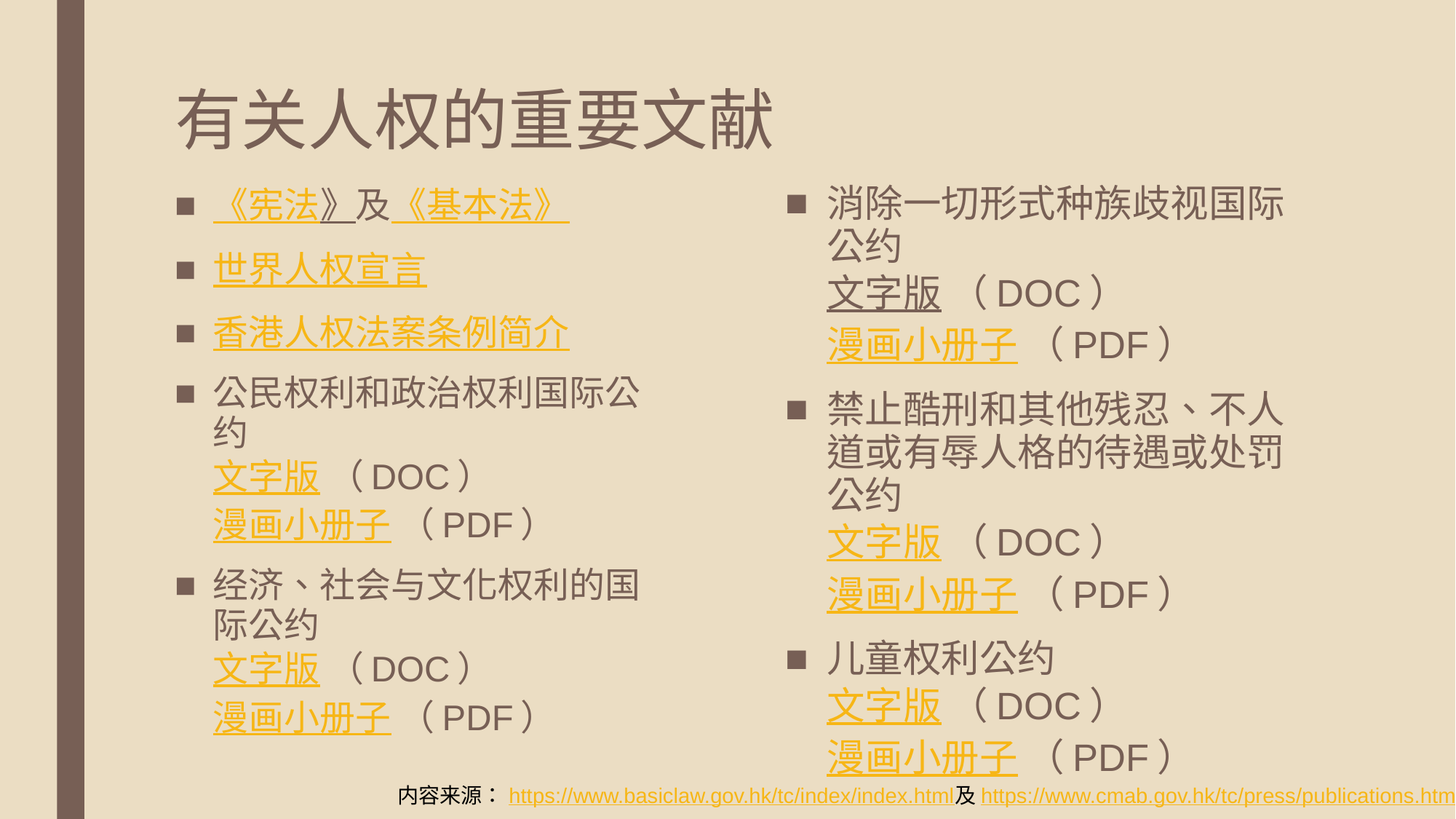

# 有关人权的重要文献
《宪法》及《基本法》
世界人权宣言
香港人权法案条例简介
公民权利和政治权利国际公约
文字版 （DOC）
漫画小册子 （PDF）
经济、社会与文化权利的国际公约
文字版 （DOC）
漫画小册子 （PDF）
消除一切形式种族歧视国际公约
文字版 （DOC）
漫画小册子 （PDF）
禁止酷刑和其他残忍、不人道或有辱人格的待遇或处罚公约
文字版 （DOC）
漫画小册子 （PDF）
儿童权利公约
文字版 （DOC）
漫画小册子 （PDF）
内容来源：https://www.basiclaw.gov.hk/tc/index/index.html及https://www.cmab.gov.hk/tc/press/publications.htm